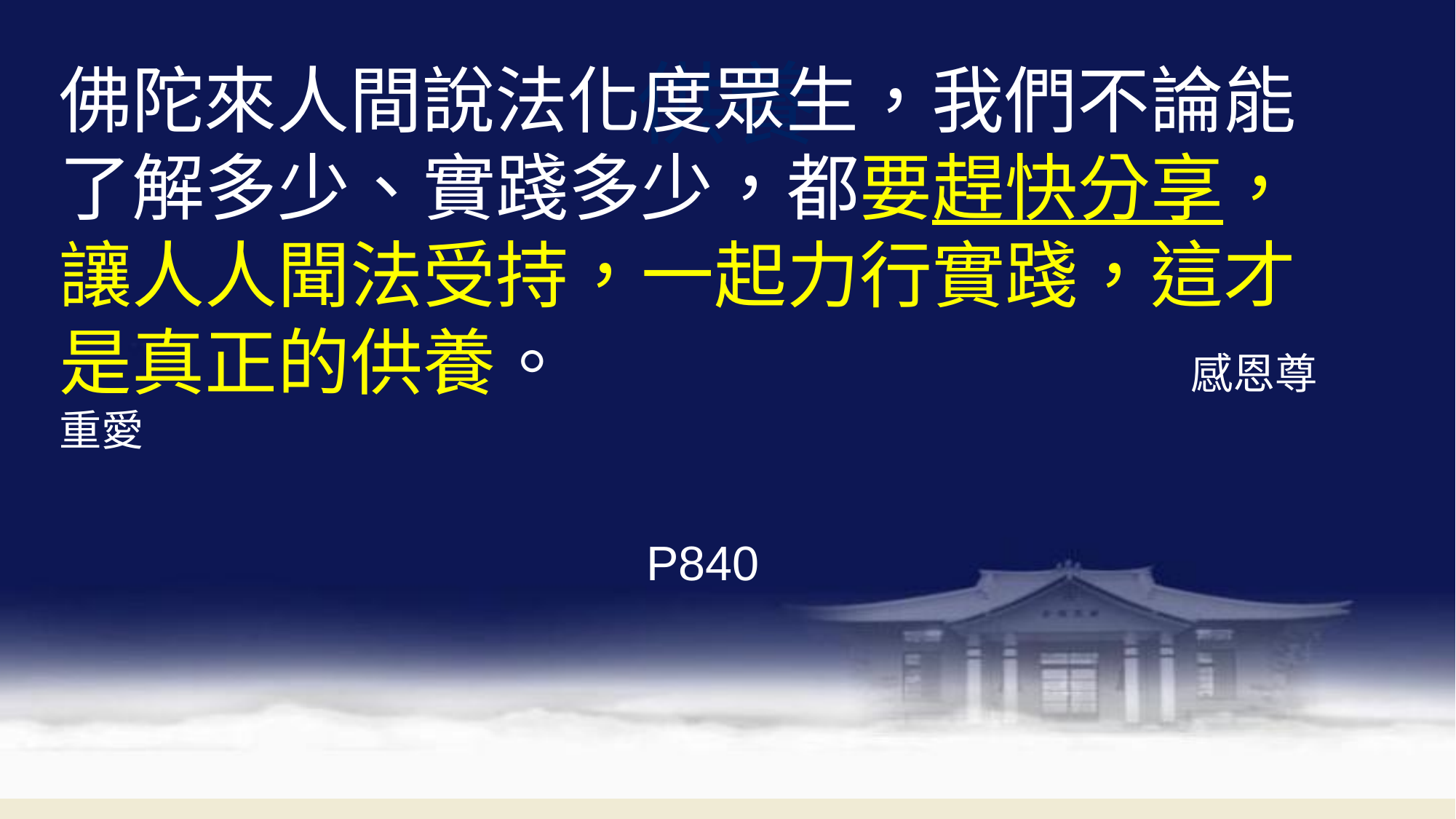

# 供養
佛陀來人間說法化度眾生，我們不論能了解多少、實踐多少，都要趕快分享，讓人人聞法受持，一起力行實踐，這才是真正的供養。                                      感恩尊重愛

P840